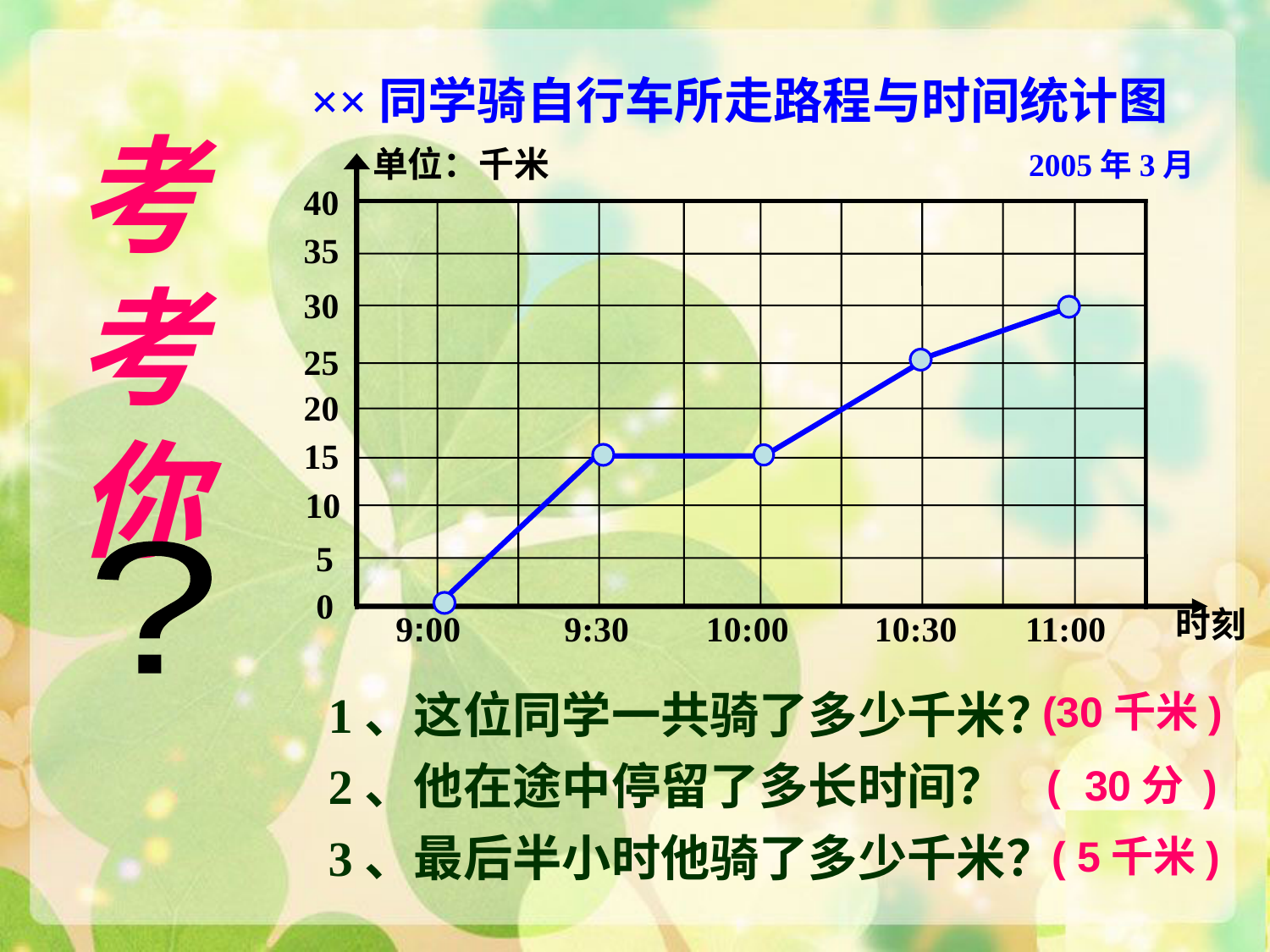

××同学骑自行车所走路程与时间统计图
单位：千米
2005年3月

40

35

30

25

20

15

10

5

  0

时刻
9:00
9:30
10:00
10:30
11:00

考
考
你
?
1、这位同学一共骑了多少千米？
2、他在途中停留了多长时间？
3、最后半小时他骑了多少千米？
(30千米)
(  30分 )
( 5千米)